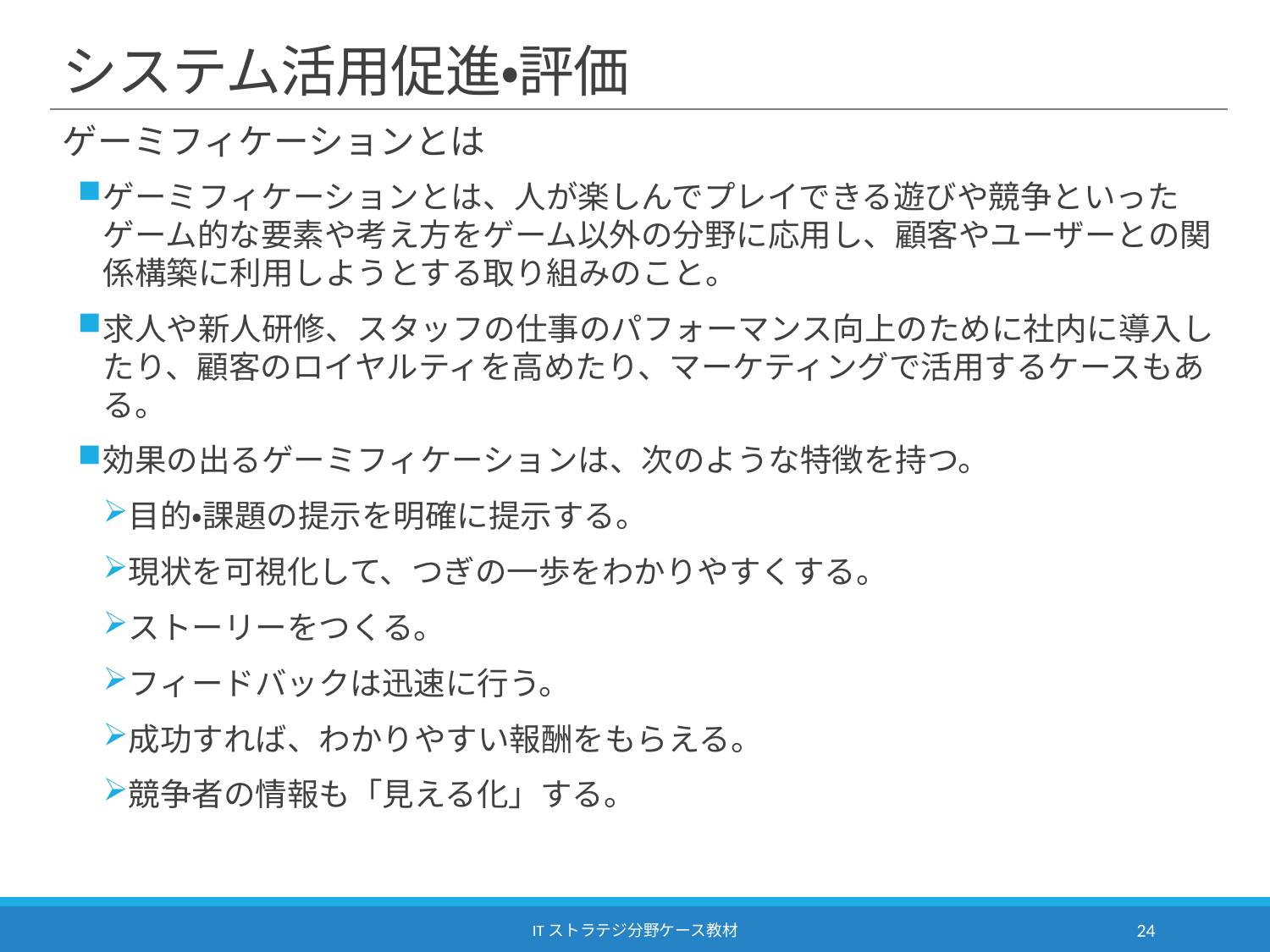

# システム活用促進・評価
ゲーミフィケーションとは
ゲーミフィケーションとは、人が楽しんでプレイできる遊びや競争といったゲーム的な要素や考え方をゲーム以外の分野に応用し、顧客やユーザーとの関係構築に利用しようとする取り組みのこと。
求人や新人研修、スタッフの仕事のパフォーマンス向上のために社内に導入したり、顧客のロイヤルティを高めたり、マーケティングで活用するケースもある。
効果の出るゲーミフィケーションは、次のような特徴を持つ。
目的・課題の提示を明確に提示する。
現状を可視化して、つぎの一歩をわかりやすくする。
ストーリーをつくる。
フィードバックは迅速に行う。
成功すれば、わかりやすい報酬をもらえる。
競争者の情報も「見える化」する。
ITストラテジ分野ケース教材
24